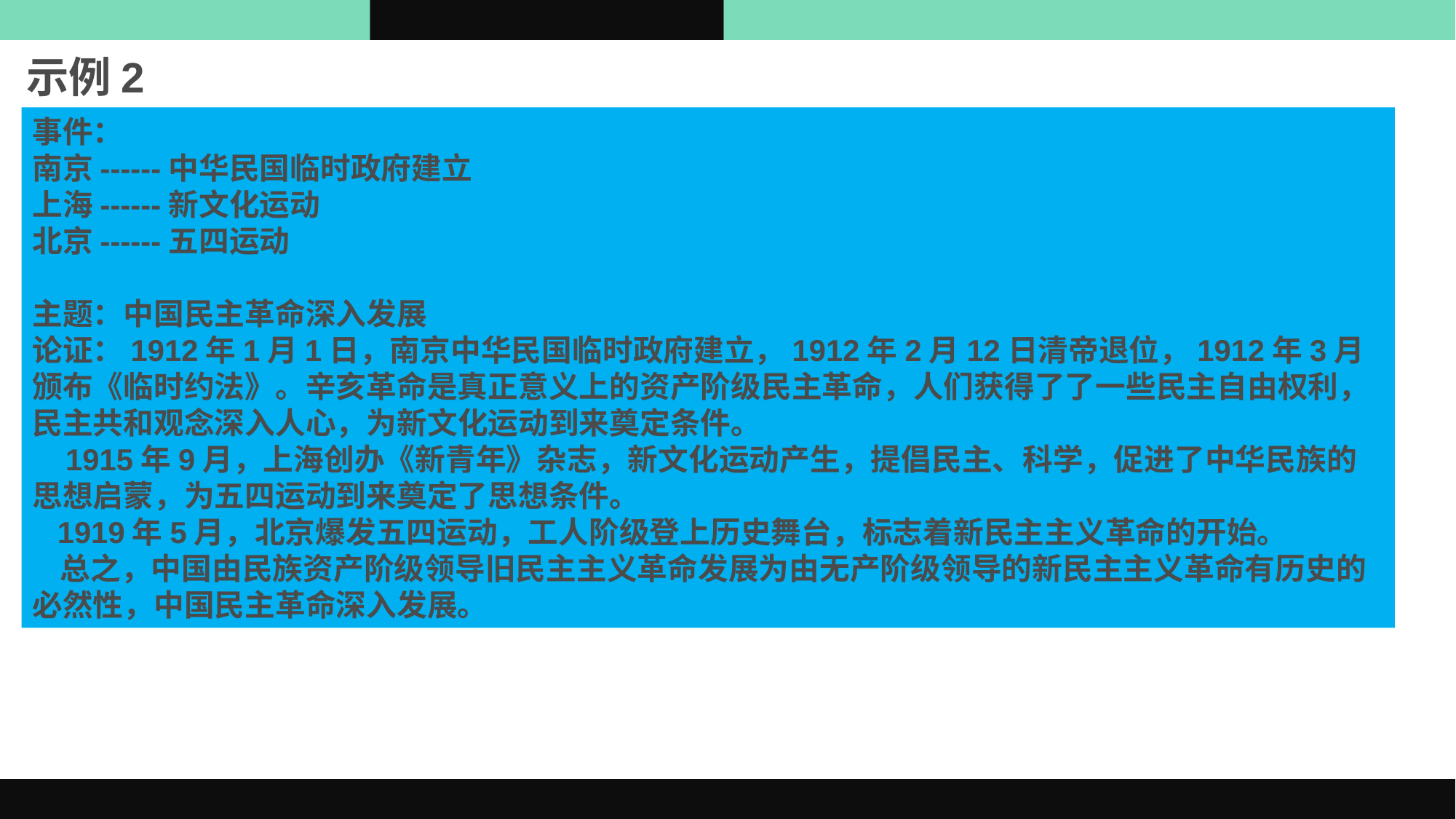

示例2
事件：
南京------中华民国临时政府建立
上海------新文化运动
北京------五四运动

主题：中国民主革命深入发展
论证：1912年1月1日，南京中华民国临时政府建立，1912年2月12日清帝退位，1912年3月颁布《临时约法》。辛亥革命是真正意义上的资产阶级民主革命，人们获得了了一些民主自由权利，民主共和观念深入人心，为新文化运动到来奠定条件。
    1915年9月，上海创办《新青年》杂志，新文化运动产生，提倡民主、科学，促进了中华民族的思想启蒙，为五四运动到来奠定了思想条件。
   1919年5月，北京爆发五四运动，工人阶级登上历史舞台，标志着新民主主义革命的开始。
   总之，中国由民族资产阶级领导旧民主主义革命发展为由无产阶级领导的新民主主义革命有历史的必然性，中国民主革命深入发展。